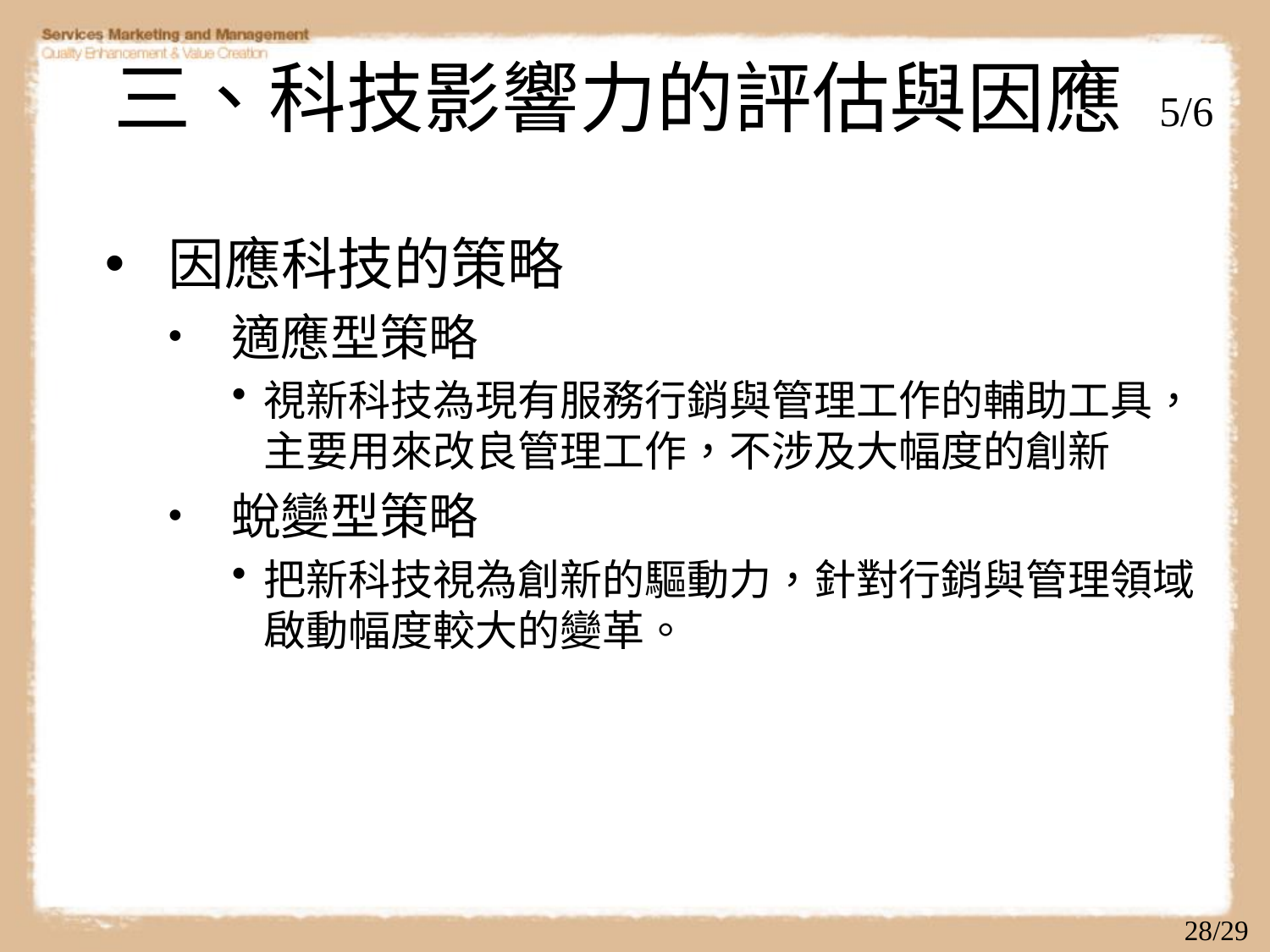

# 三、科技影響力的評估與因應 5/6
因應科技的策略
適應型策略
視新科技為現有服務行銷與管理工作的輔助工具，主要用來改良管理工作，不涉及大幅度的創新
蛻變型策略
把新科技視為創新的驅動力，針對行銷與管理領域啟動幅度較大的變革。